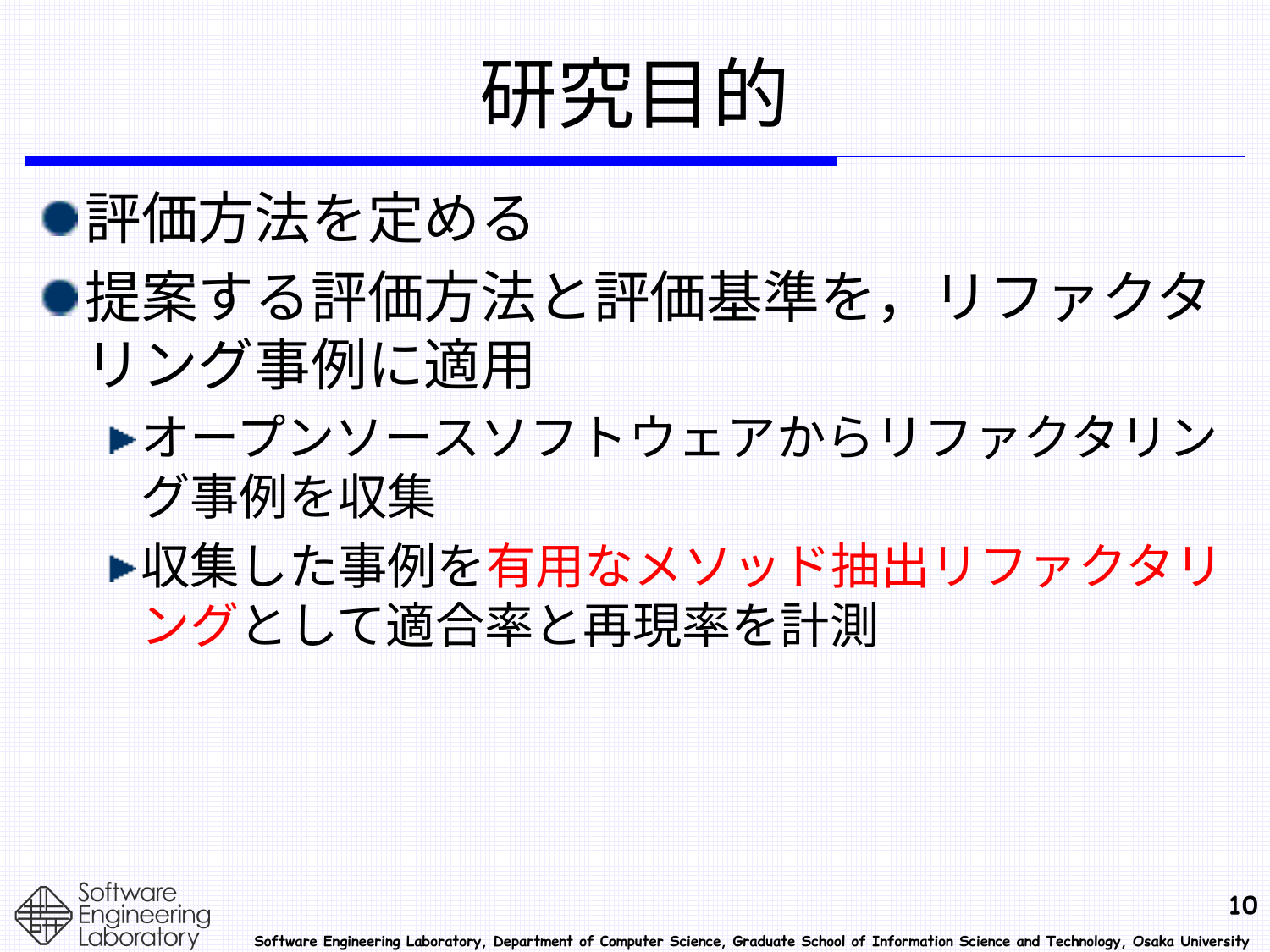

# 研究目的
評価方法を定める
提案する評価方法と評価基準を，リファクタリング事例に適用
オープンソースソフトウェアからリファクタリング事例を収集
収集した事例を有用なメソッド抽出リファクタリングとして適合率と再現率を計測